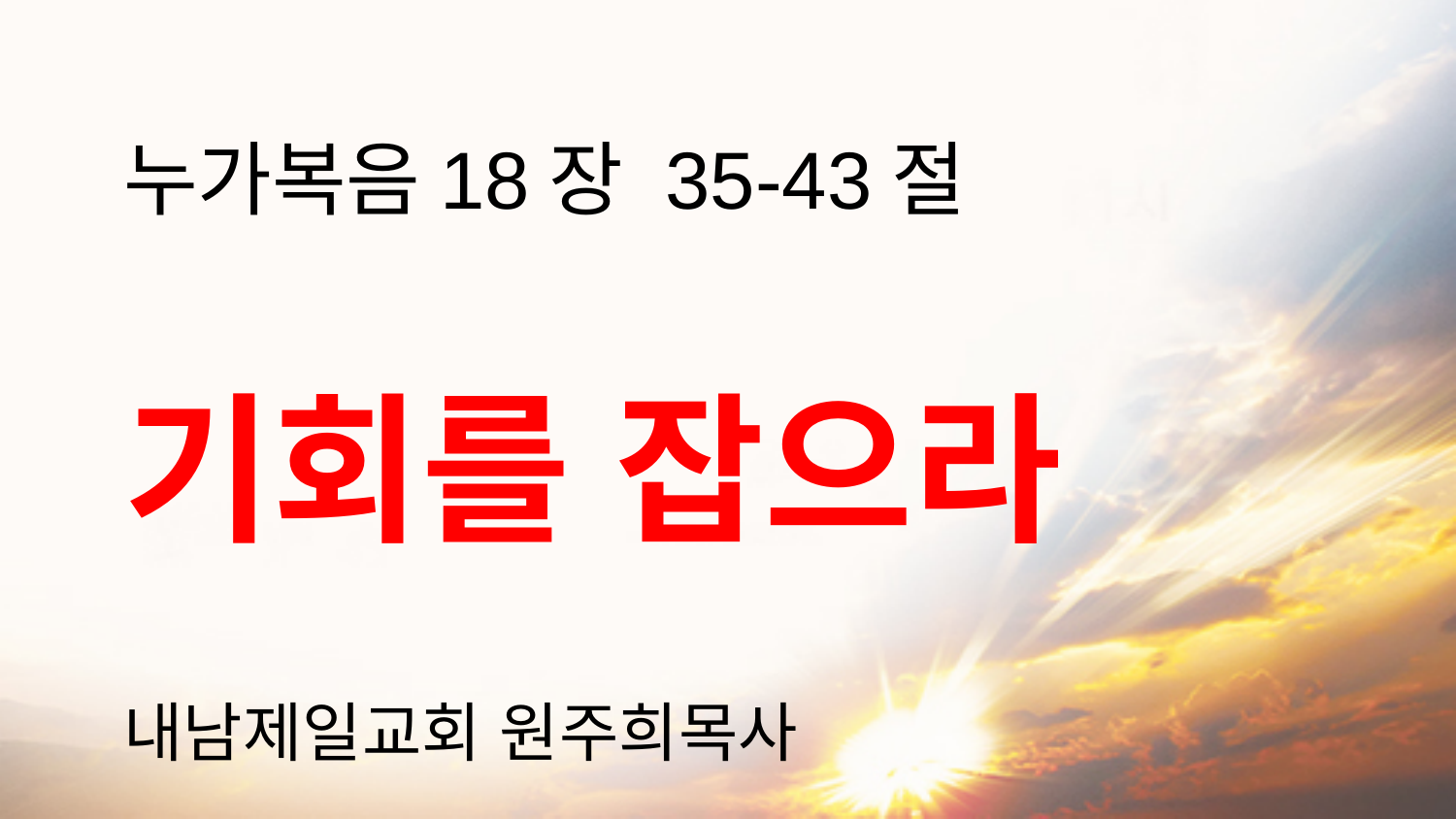

# 누가복음18장 35-43절 기회를 잡으라 내남제일교회 원주희목사